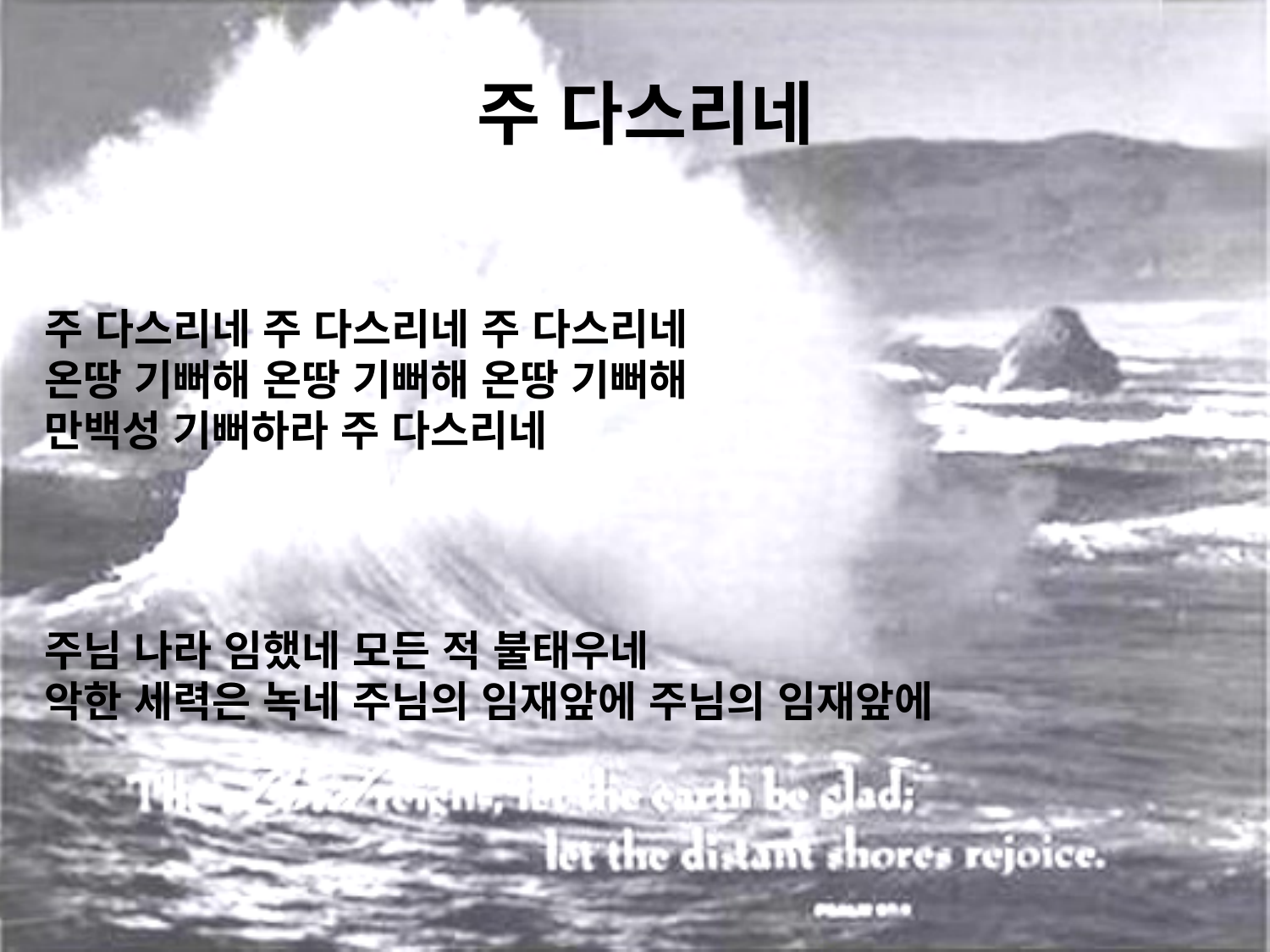

# 주 다스리네
주 다스리네 주 다스리네 주 다스리네
온땅 기뻐해 온땅 기뻐해 온땅 기뻐해
만백성 기뻐하라 주 다스리네

주님 나라 임했네 모든 적 불태우네
악한 세력은 녹네 주님의 임재앞에 주님의 임재앞에